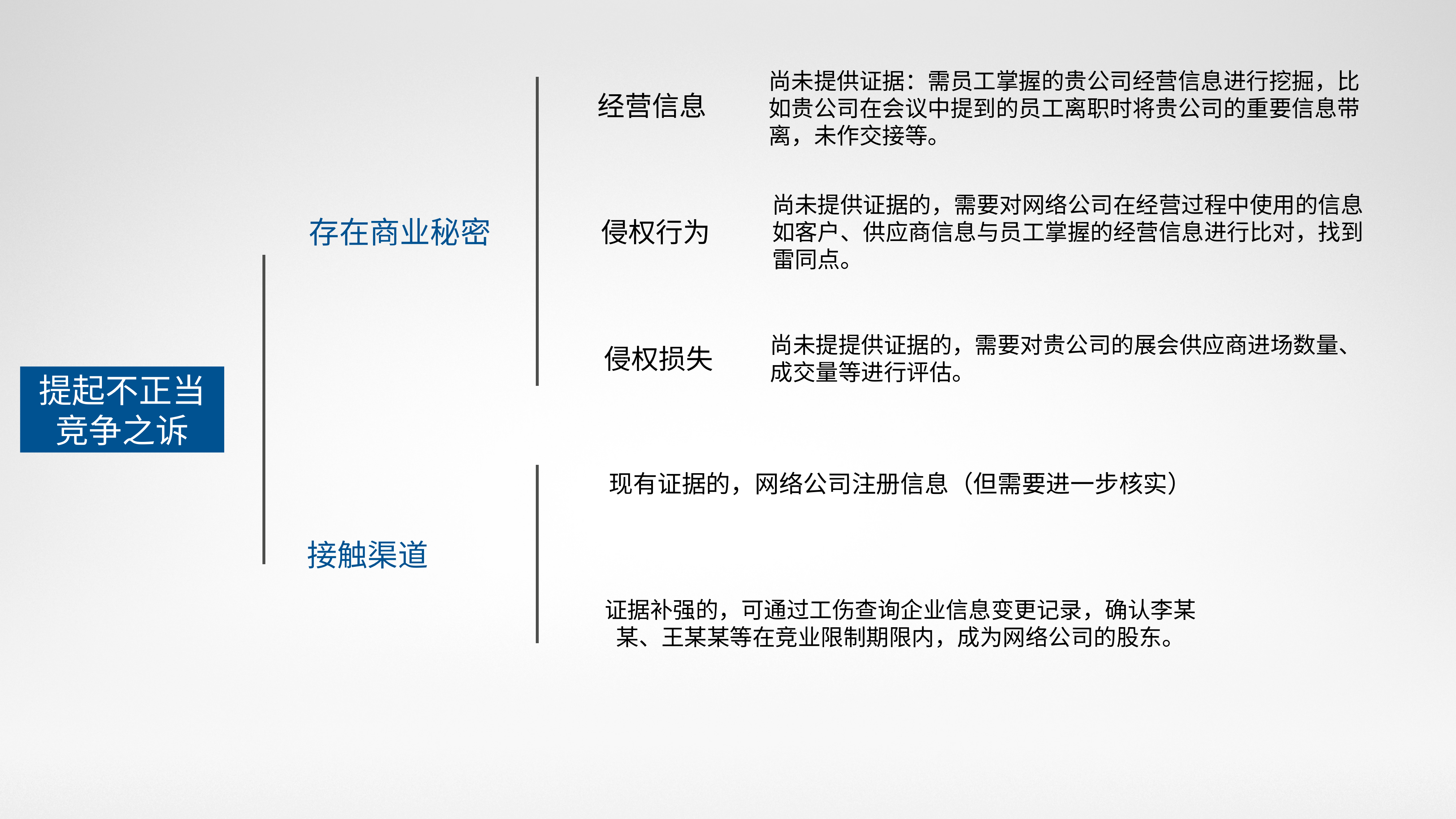

尚未提供证据：需员工掌握的贵公司经营信息进行挖掘，比如贵公司在会议中提到的员工离职时将贵公司的重要信息带离，未作交接等。

经营信息
尚未提供证据的，需要对网络公司在经营过程中使用的信息如客户、供应商信息与员工掌握的经营信息进行比对，找到雷同点。
存在商业秘密
侵权行为

尚未提提供证据的，需要对贵公司的展会供应商进场数量、成交量等进行评估。
侵权损失
提起不正当竞争之诉

现有证据的，网络公司注册信息（但需要进一步核实）
接触渠道
证据补强的，可通过工伤查询企业信息变更记录，确认李某某、王某某等在竞业限制期限内，成为网络公司的股东。